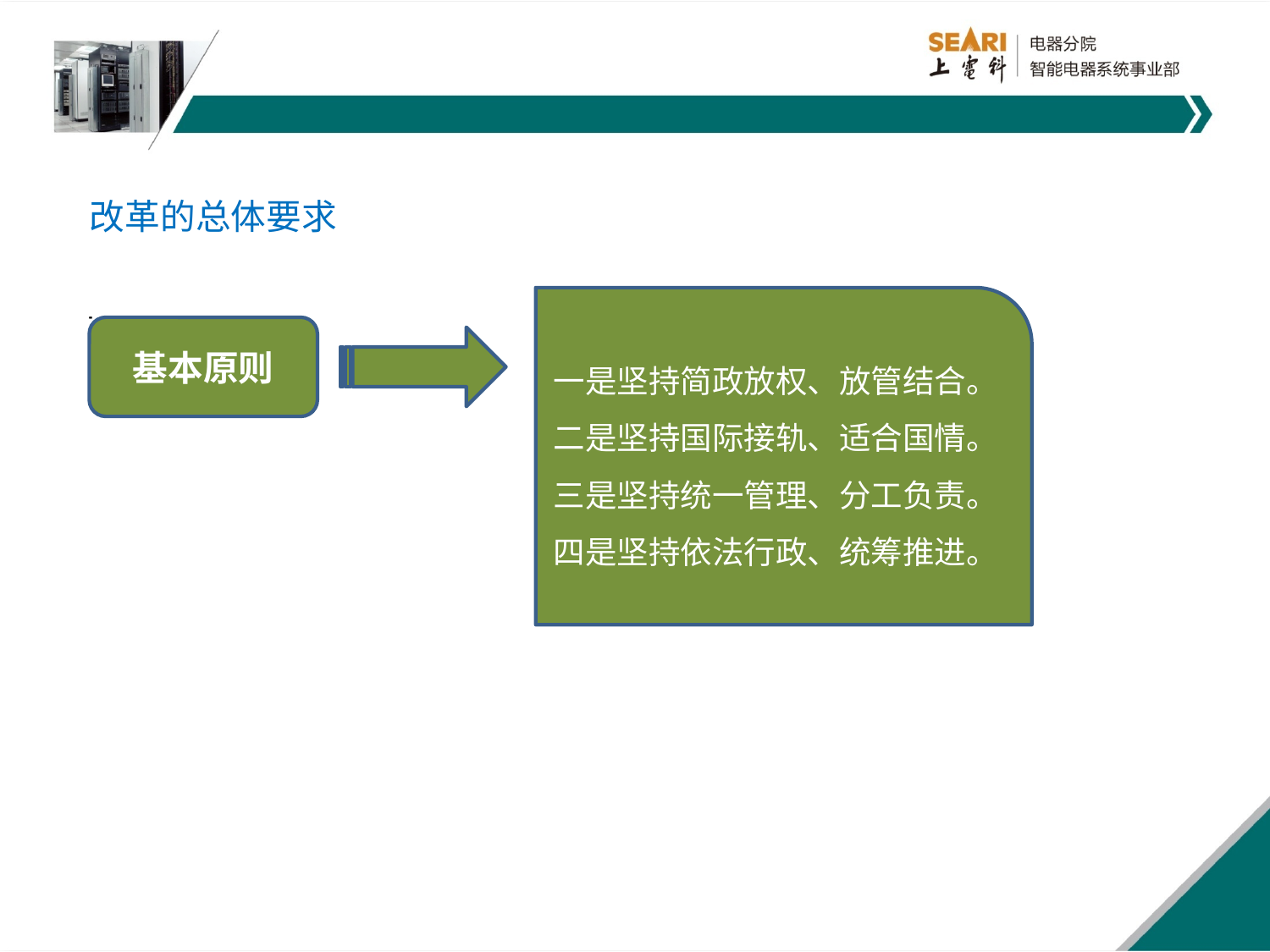

# 改革的总体要求
一是坚持简政放权、放管结合。
二是坚持国际接轨、适合国情。
三是坚持统一管理、分工负责。
四是坚持依法行政、统筹推进。
基本原则